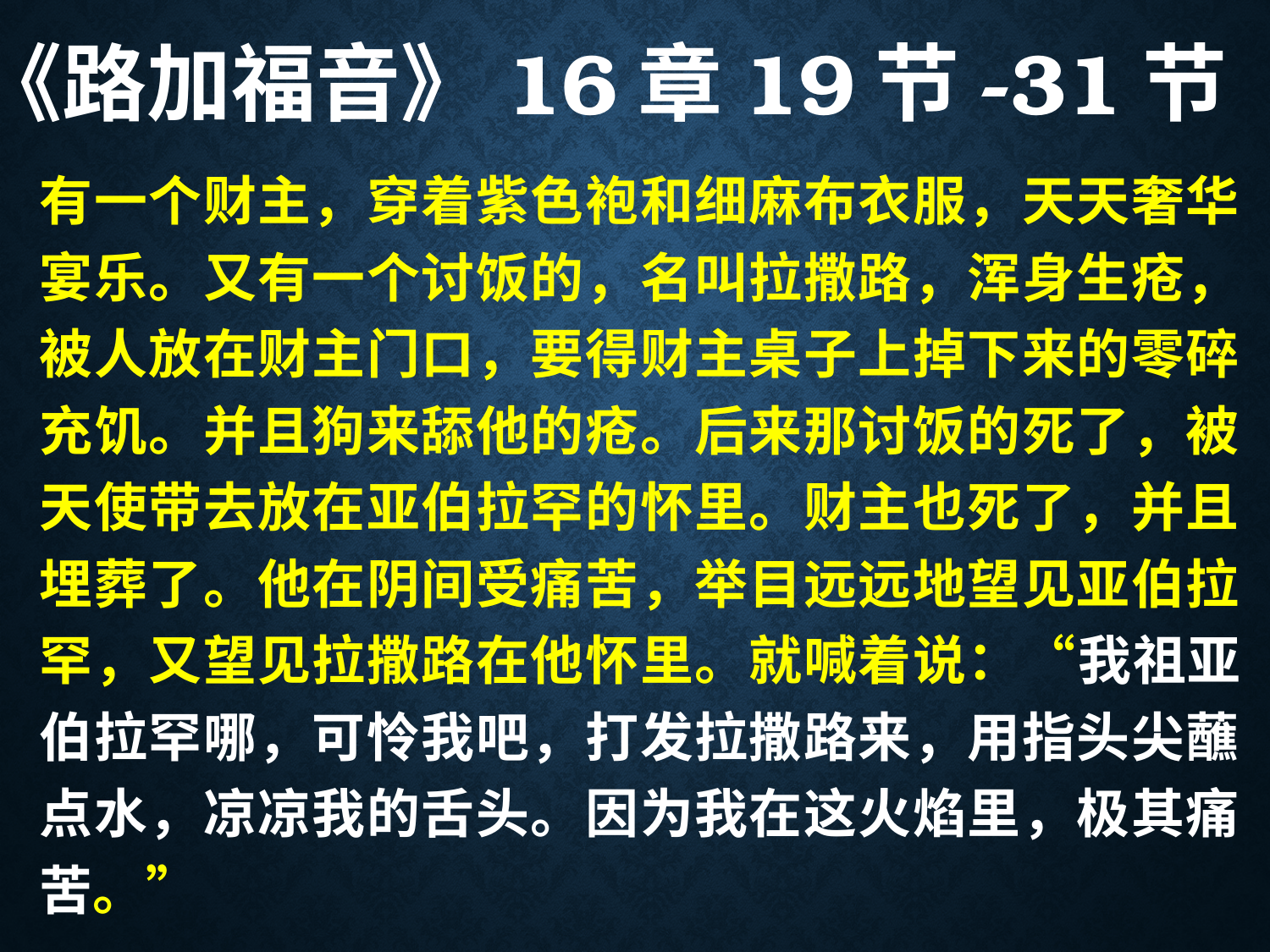

# 《路加福音》16章19节-31节
有一个财主，穿着紫色袍和细麻布衣服，天天奢华宴乐。又有一个讨饭的，名叫拉撒路，浑身生疮，被人放在财主门口，要得财主桌子上掉下来的零碎充饥。并且狗来舔他的疮。后来那讨饭的死了，被天使带去放在亚伯拉罕的怀里。财主也死了，并且埋葬了。他在阴间受痛苦，举目远远地望见亚伯拉罕，又望见拉撒路在他怀里。就喊着说：“我祖亚伯拉罕哪，可怜我吧，打发拉撒路来，用指头尖蘸点水，凉凉我的舌头。因为我在这火焰里，极其痛苦。”